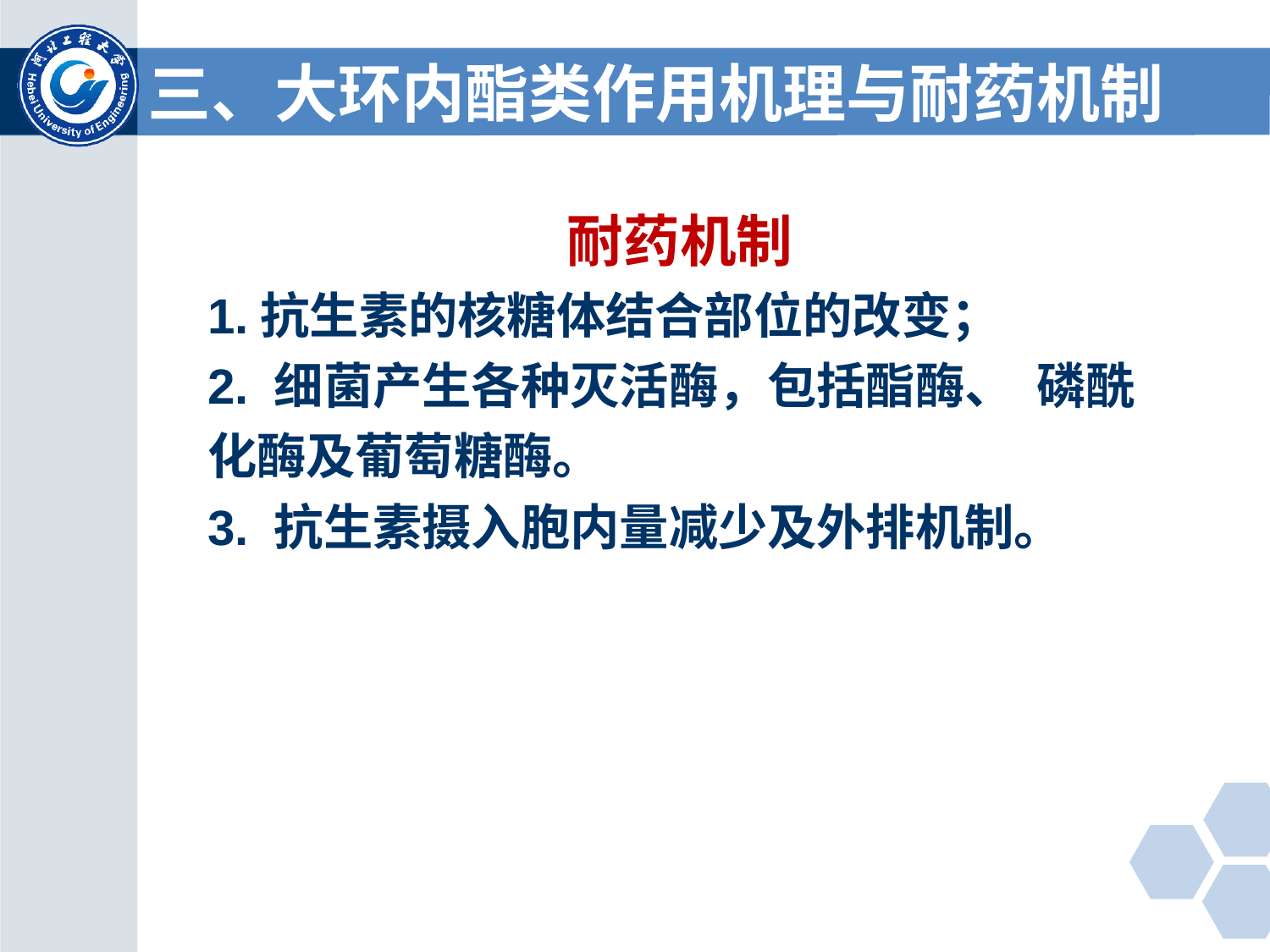

# 三、大环内酯类作用机理与耐药机制

耐药机制
1.抗生素的核糖体结合部位的改变；
2. 细菌产生各种灭活酶，包括酯酶、  磷酰化酶及葡萄糖酶。
3. 抗生素摄入胞内量减少及外排机制。